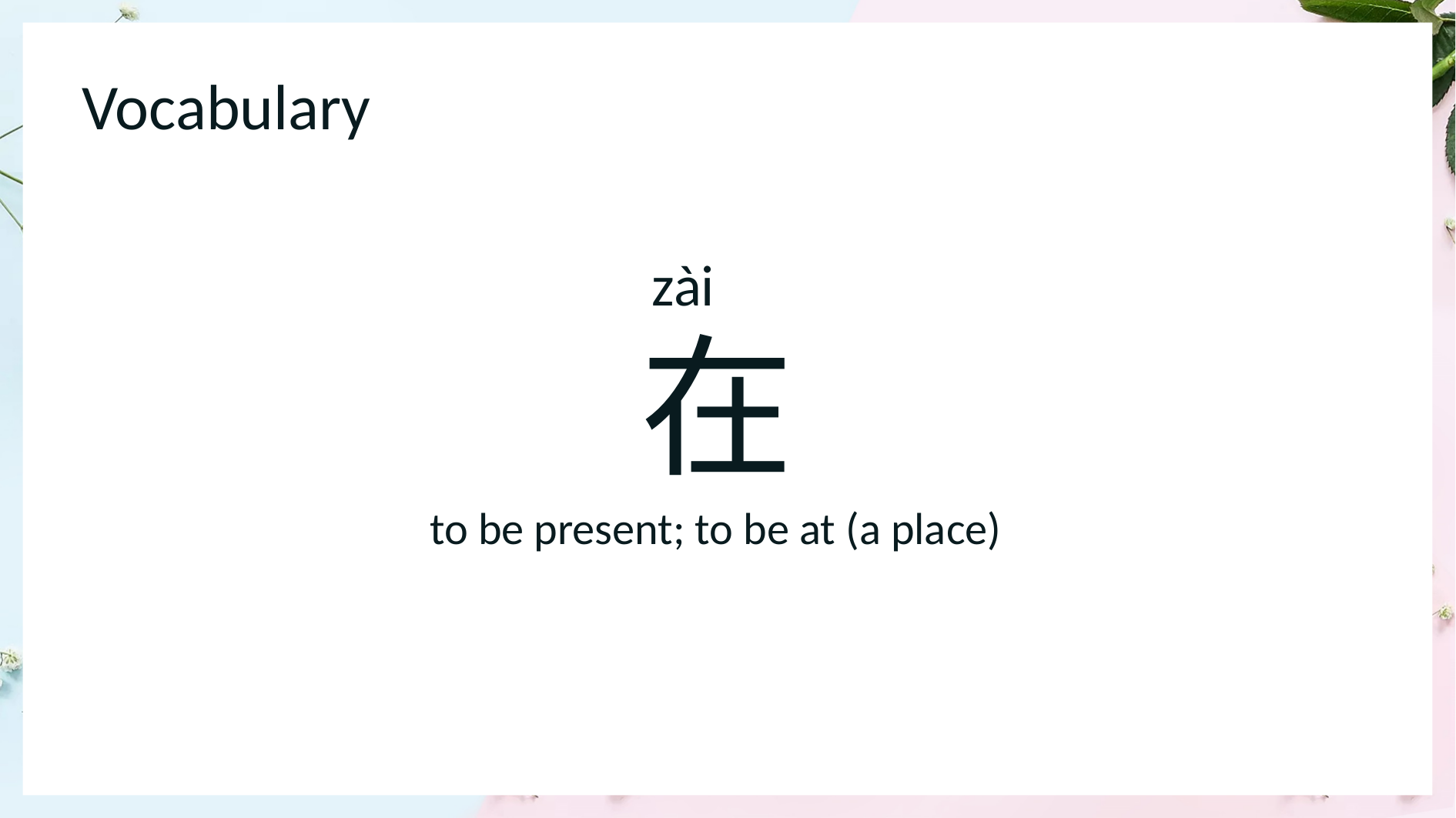

Vocabulary
           zài
  在
1
to be present; to be at (a place)